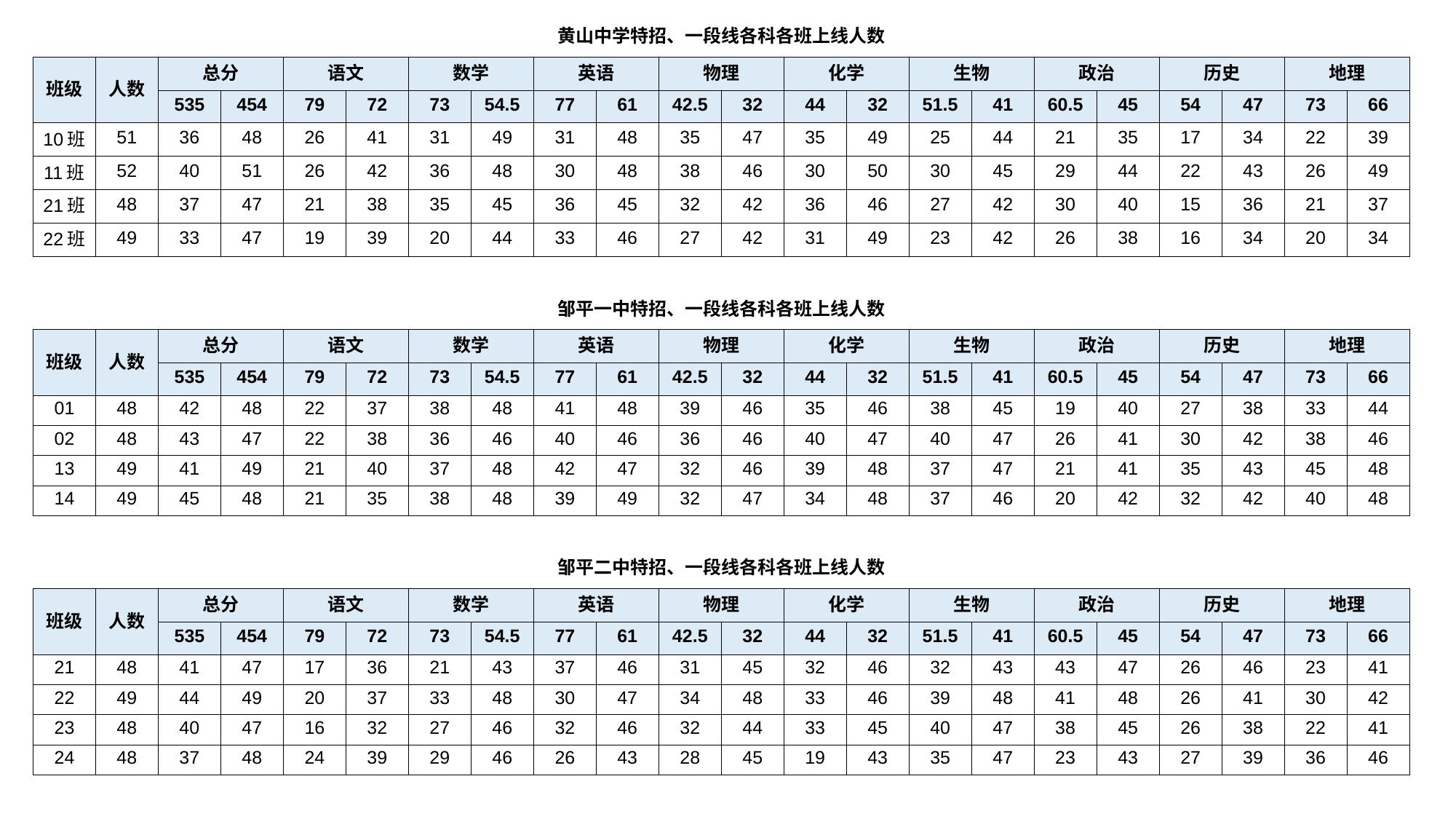

| 黄山中学特招、一段线各科各班上线人数 |  |  |  |  |  |  |  |  |  |  |  |  |  |  |  |  |  |  |  |  |  |
| --- | --- | --- | --- | --- | --- | --- | --- | --- | --- | --- | --- | --- | --- | --- | --- | --- | --- | --- | --- | --- | --- |
| 班级 | 人数 | 总分 |  | 语文 |  | 数学 |  | 英语 |  | 物理 |  | 化学 |  | 生物 |  | 政治 |  | 历史 |  | 地理 |  |
|  |  | 535 | 454 | 79 | 72 | 73 | 54.5 | 77 | 61 | 42.5 | 32 | 44 | 32 | 51.5 | 41 | 60.5 | 45 | 54 | 47 | 73 | 66 |
| 10班 | 51 | 36 | 48 | 26 | 41 | 31 | 49 | 31 | 48 | 35 | 47 | 35 | 49 | 25 | 44 | 21 | 35 | 17 | 34 | 22 | 39 |
| 11班 | 52 | 40 | 51 | 26 | 42 | 36 | 48 | 30 | 48 | 38 | 46 | 30 | 50 | 30 | 45 | 29 | 44 | 22 | 43 | 26 | 49 |
| 21班 | 48 | 37 | 47 | 21 | 38 | 35 | 45 | 36 | 45 | 32 | 42 | 36 | 46 | 27 | 42 | 30 | 40 | 15 | 36 | 21 | 37 |
| 22班 | 49 | 33 | 47 | 19 | 39 | 20 | 44 | 33 | 46 | 27 | 42 | 31 | 49 | 23 | 42 | 26 | 38 | 16 | 34 | 20 | 34 |
|  |  |  |  |  |  |  |  |  |  |  |  |  |  |  |  |  |  |  |  |  |  |
| 邹平一中特招、一段线各科各班上线人数 |  |  |  |  |  |  |  |  |  |  |  |  |  |  |  |  |  |  |  |  |  |
| 班级 | 人数 | 总分 |  | 语文 |  | 数学 |  | 英语 |  | 物理 |  | 化学 |  | 生物 |  | 政治 |  | 历史 |  | 地理 |  |
|  |  | 535 | 454 | 79 | 72 | 73 | 54.5 | 77 | 61 | 42.5 | 32 | 44 | 32 | 51.5 | 41 | 60.5 | 45 | 54 | 47 | 73 | 66 |
| 01 | 48 | 42 | 48 | 22 | 37 | 38 | 48 | 41 | 48 | 39 | 46 | 35 | 46 | 38 | 45 | 19 | 40 | 27 | 38 | 33 | 44 |
| 02 | 48 | 43 | 47 | 22 | 38 | 36 | 46 | 40 | 46 | 36 | 46 | 40 | 47 | 40 | 47 | 26 | 41 | 30 | 42 | 38 | 46 |
| 13 | 49 | 41 | 49 | 21 | 40 | 37 | 48 | 42 | 47 | 32 | 46 | 39 | 48 | 37 | 47 | 21 | 41 | 35 | 43 | 45 | 48 |
| 14 | 49 | 45 | 48 | 21 | 35 | 38 | 48 | 39 | 49 | 32 | 47 | 34 | 48 | 37 | 46 | 20 | 42 | 32 | 42 | 40 | 48 |
|  |  |  |  |  |  |  |  |  |  |  |  |  |  |  |  |  |  |  |  |  |  |
| 邹平二中特招、一段线各科各班上线人数 |  |  |  |  |  |  |  |  |  |  |  |  |  |  |  |  |  |  |  |  |  |
| 班级 | 人数 | 总分 |  | 语文 |  | 数学 |  | 英语 |  | 物理 |  | 化学 |  | 生物 |  | 政治 |  | 历史 |  | 地理 |  |
|  |  | 535 | 454 | 79 | 72 | 73 | 54.5 | 77 | 61 | 42.5 | 32 | 44 | 32 | 51.5 | 41 | 60.5 | 45 | 54 | 47 | 73 | 66 |
| 21 | 48 | 41 | 47 | 17 | 36 | 21 | 43 | 37 | 46 | 31 | 45 | 32 | 46 | 32 | 43 | 43 | 47 | 26 | 46 | 23 | 41 |
| 22 | 49 | 44 | 49 | 20 | 37 | 33 | 48 | 30 | 47 | 34 | 48 | 33 | 46 | 39 | 48 | 41 | 48 | 26 | 41 | 30 | 42 |
| 23 | 48 | 40 | 47 | 16 | 32 | 27 | 46 | 32 | 46 | 32 | 44 | 33 | 45 | 40 | 47 | 38 | 45 | 26 | 38 | 22 | 41 |
| 24 | 48 | 37 | 48 | 24 | 39 | 29 | 46 | 26 | 43 | 28 | 45 | 19 | 43 | 35 | 47 | 23 | 43 | 27 | 39 | 36 | 46 |
|  |  |  |  |  |  |  |  |  |  |  |  |  |  |  |  |  |  |  |  |  |  |